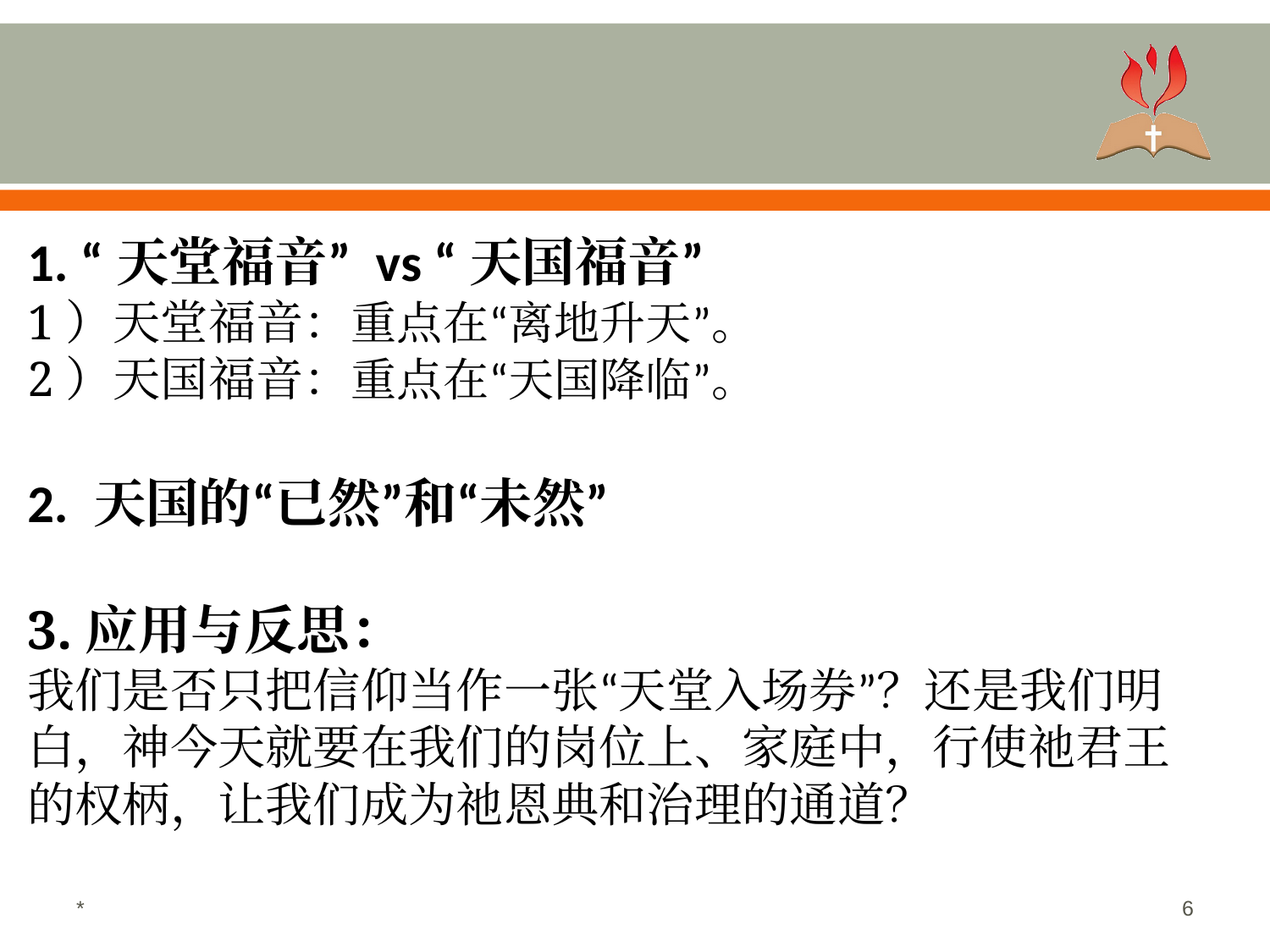

#
1. “天堂福音” vs “天国福音”
1）天堂福音：重点在“离地升天”。
2）天国福音：重点在“天国降临”。

2. 天国的“已然”和“未然”

3.应用与反思：
我们是否只把信仰当作一张“天堂入场券”？还是我们明白，神今天就要在我们的岗位上、家庭中，行使祂君王的权柄，让我们成为祂恩典和治理的通道？

*
6